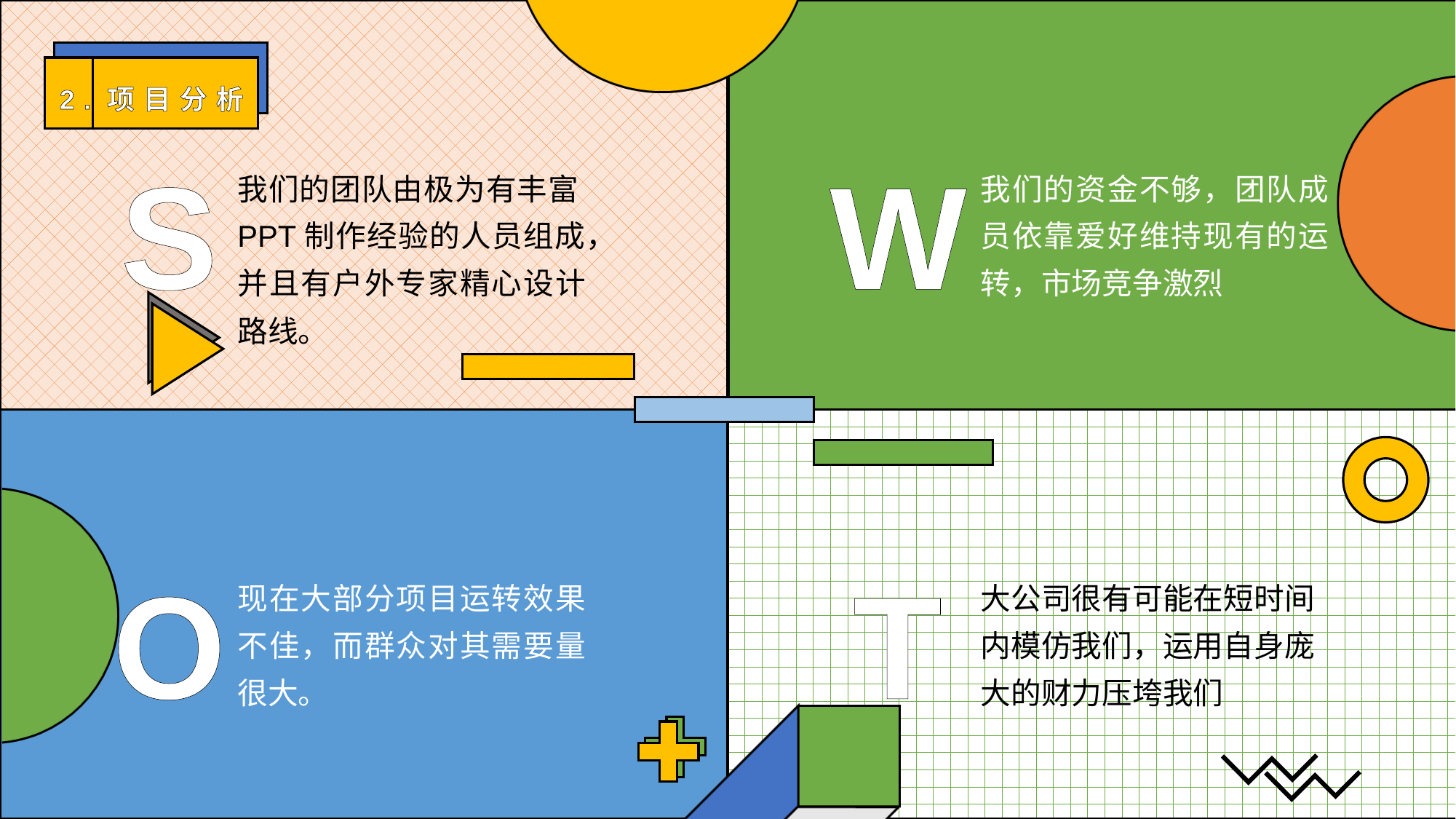

2.项目分析
S
W
我们的团队由极为有丰富PPT制作经验的人员组成，并且有户外专家精心设计路线。
我们的资金不够，团队成员依靠爱好维持现有的运转，市场竞争激烈
O
T
现在大部分项目运转效果不佳，而群众对其需要量很大。
大公司很有可能在短时间内模仿我们，运用自身庞大的财力压垮我们